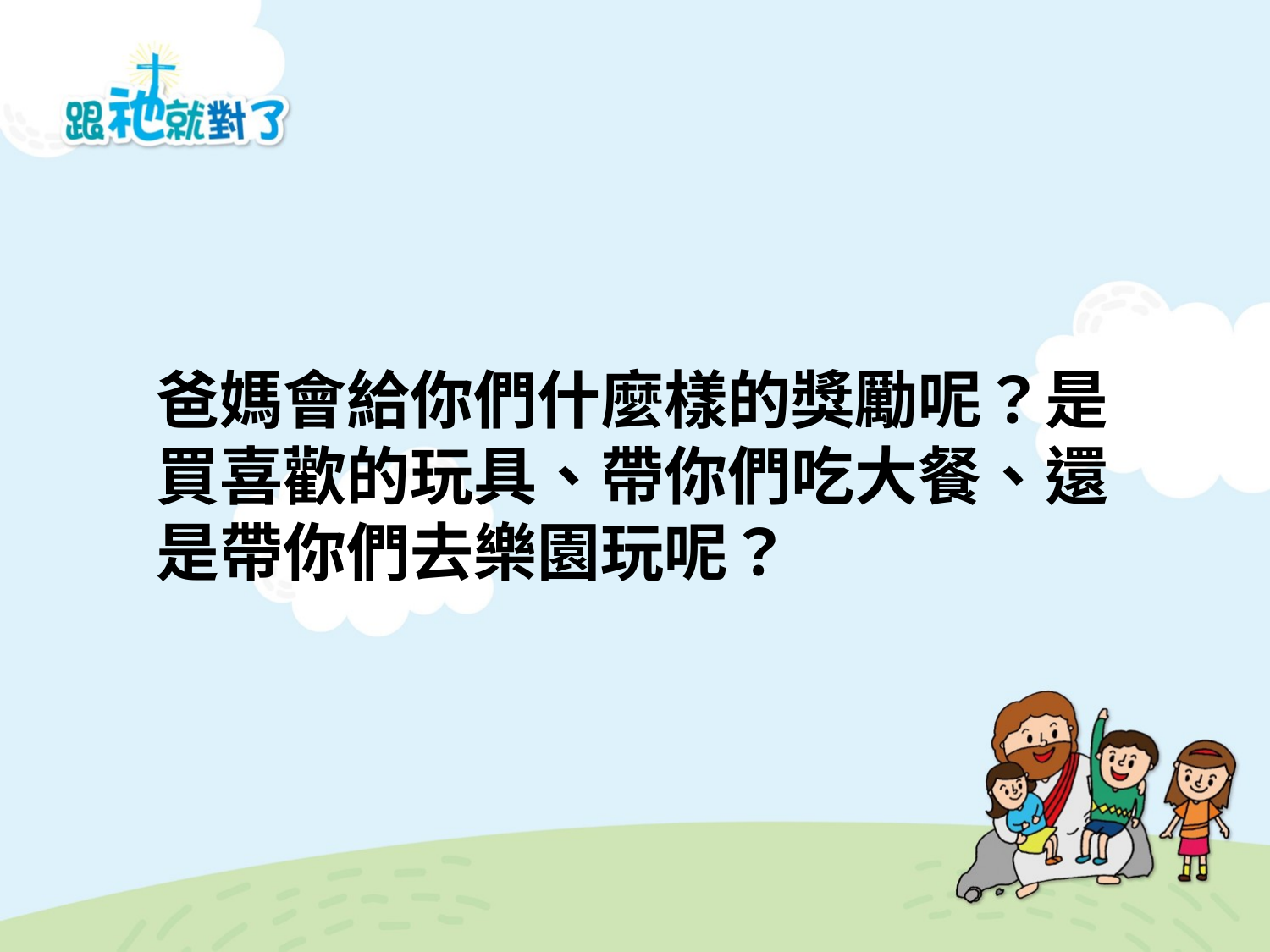

爸媽會給你們什麼樣的獎勵呢？是買喜歡的玩具、帶你們吃大餐、還是帶你們去樂園玩呢？